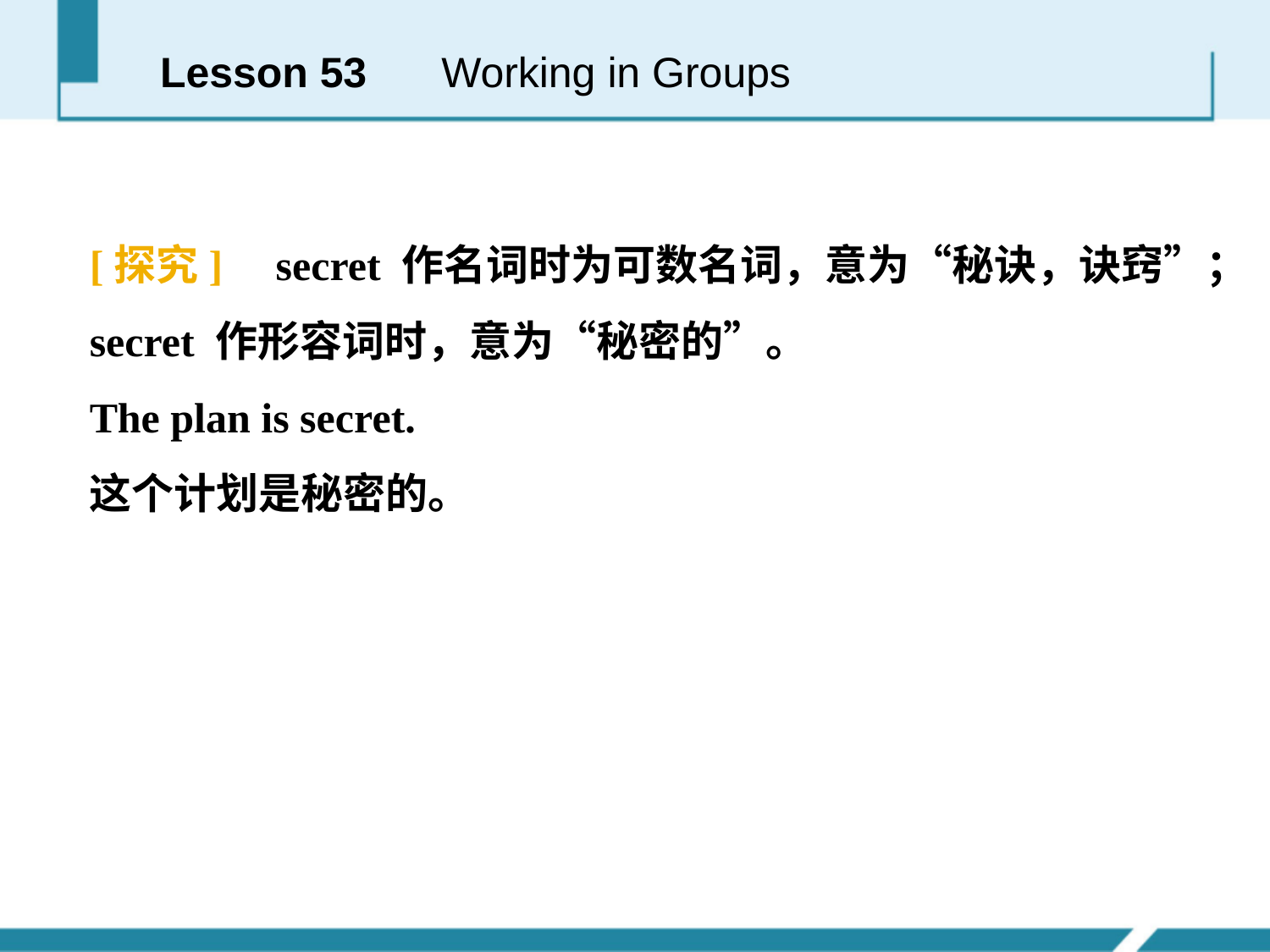

Lesson 53 　Working in Groups

[探究]     secret 作名词时为可数名词，意为“秘诀，诀窍”；
secret 作形容词时，意为“秘密的”。
The plan is secret.
这个计划是秘密的。